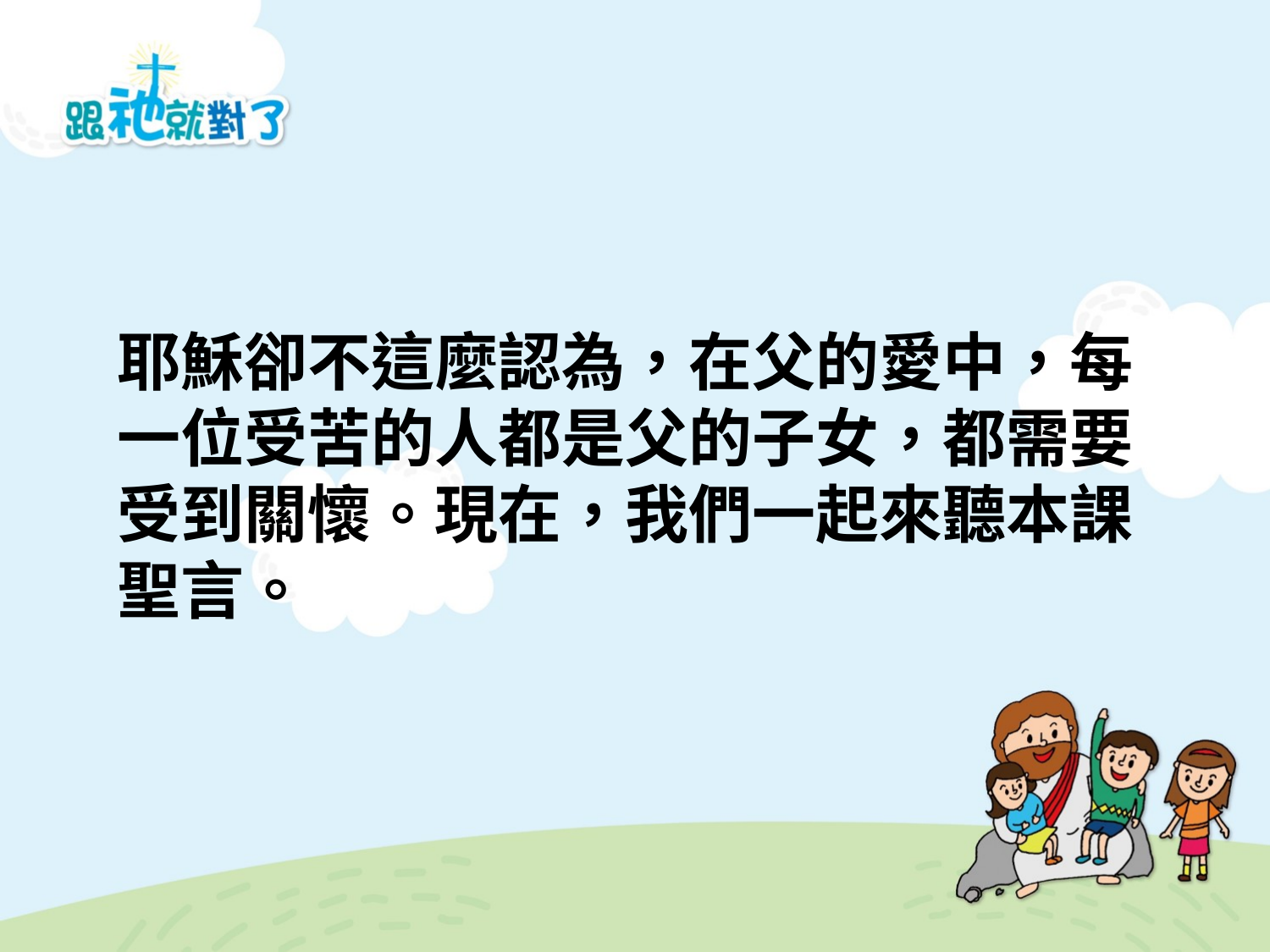

耶穌卻不這麼認為，在父的愛中，每一位受苦的人都是父的子女，都需要受到關懷。現在，我們一起來聽本課聖言。